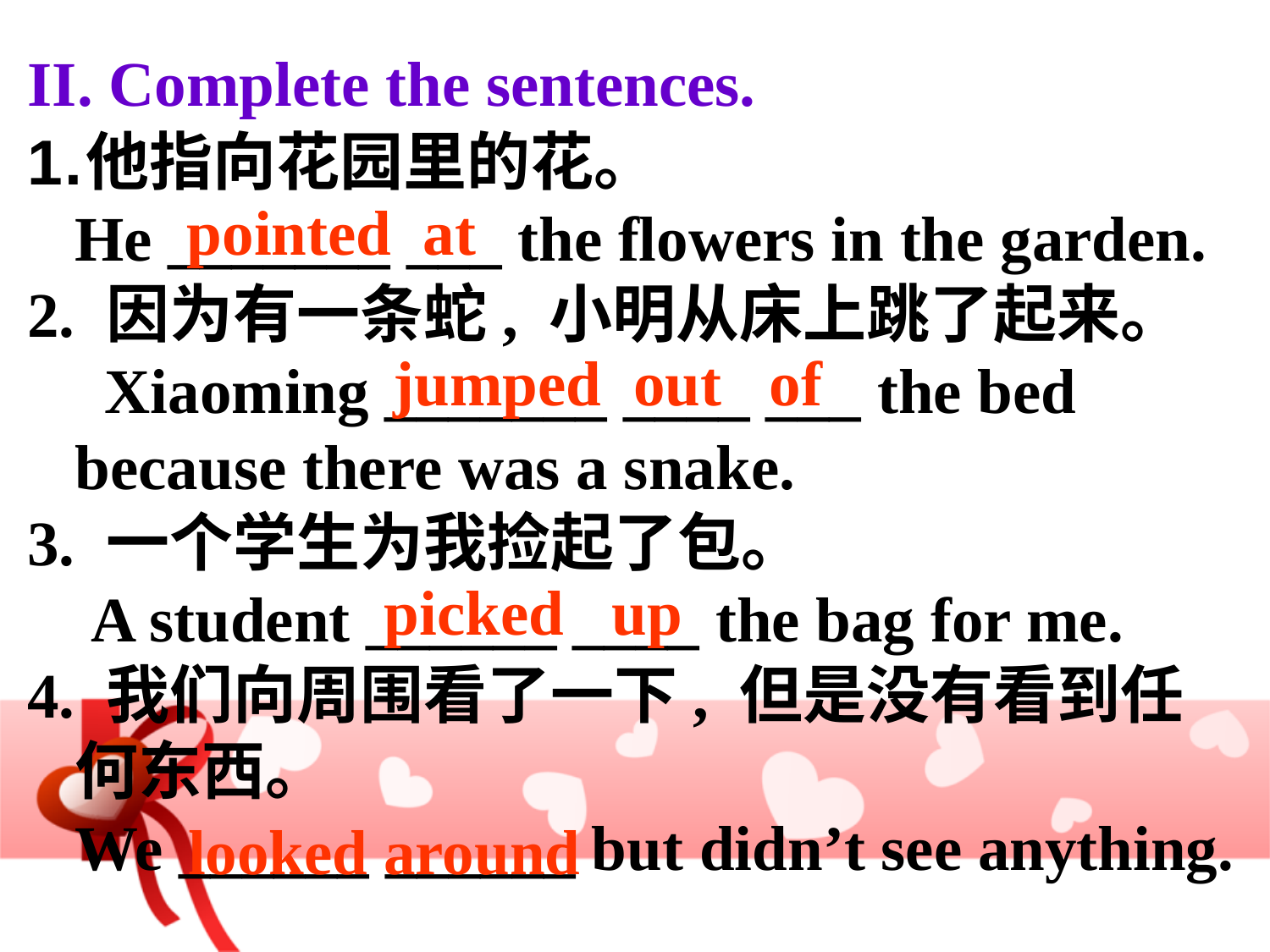

II. Complete the sentences.
他指向花园里的花。
He _______ ___ the flowers in the garden.
2. 因为有一条蛇, 小明从床上跳了起来。
 Xiaoming _______ ____ ___ the bed
   because there was a snake.
3. 一个学生为我捡起了包。
    A student ______ ____ the bag for me.
4. 我们向周围看了一下, 但是没有看到任何东西。
We ______ ______ but didn’t see anything.
pointed  at
jumped  out   of
picked   up
looked around